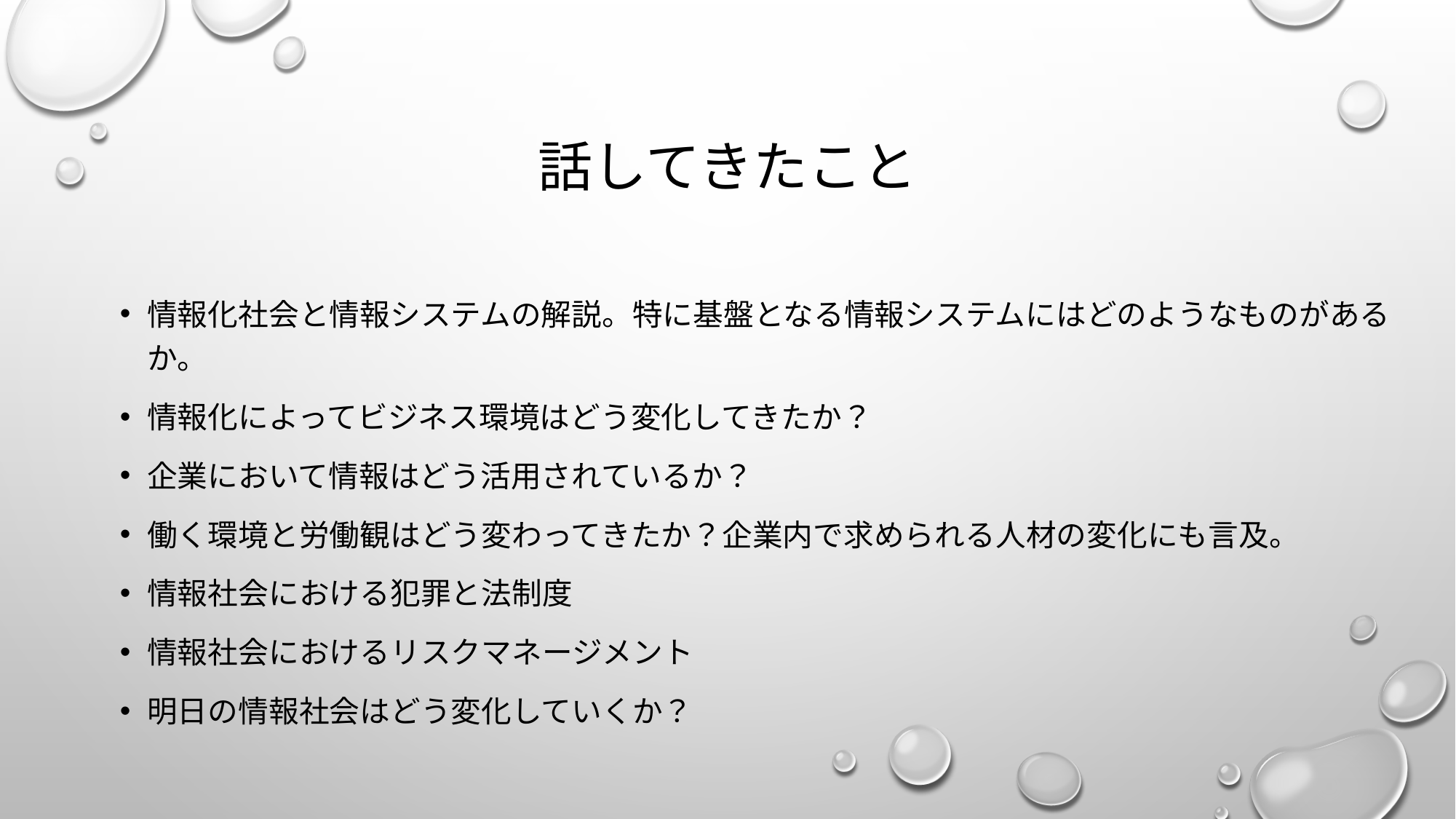

# 話してきたこと
情報化社会と情報システムの解説。特に基盤となる情報システムにはどのようなものがあるか。
情報化によってビジネス環境はどう変化してきたか？
企業において情報はどう活用されているか？
働く環境と労働観はどう変わってきたか？企業内で求められる人材の変化にも言及。
情報社会における犯罪と法制度
情報社会におけるリスクマネージメント
明日の情報社会はどう変化していくか？